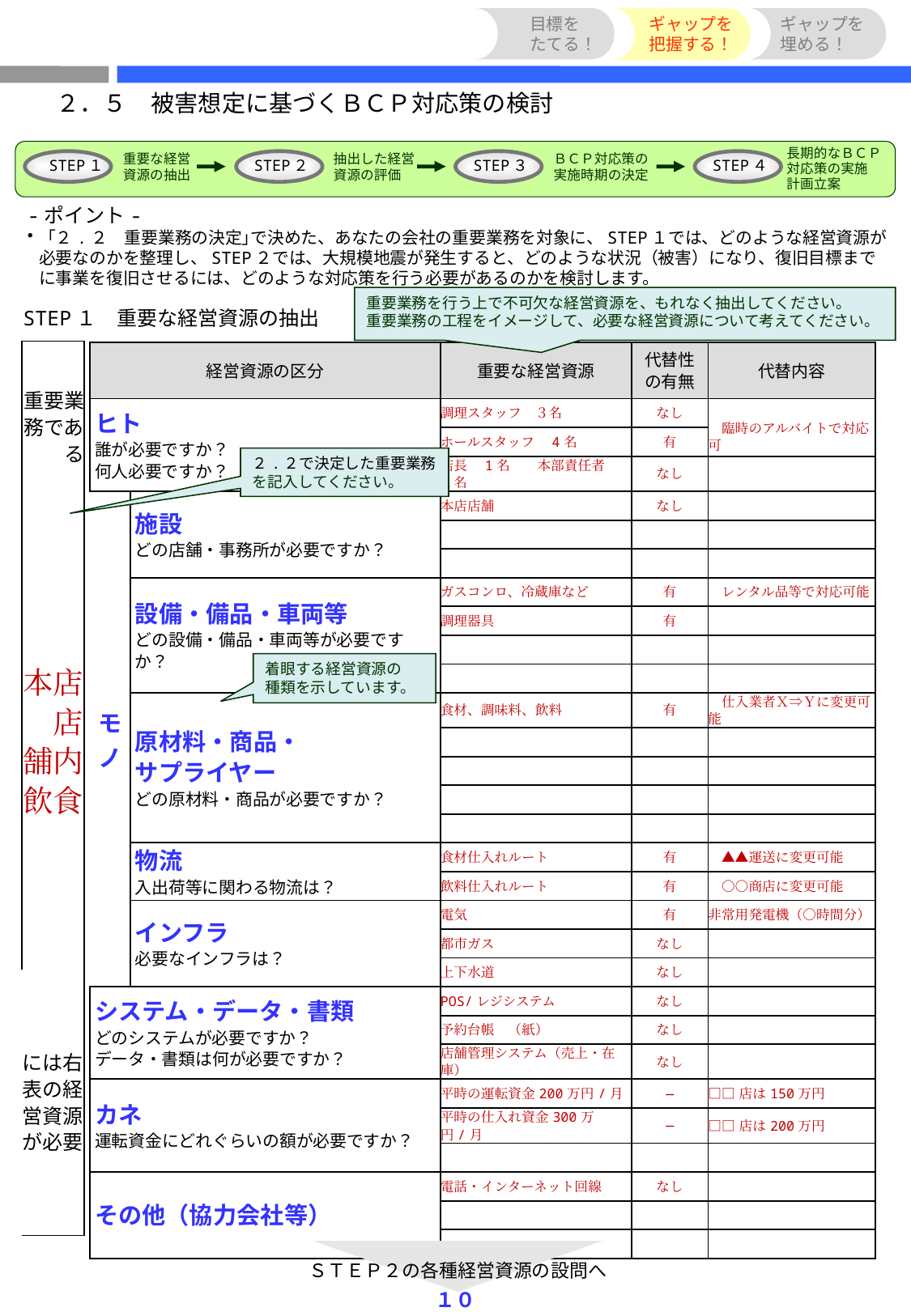

目標を
たてる！
ギャップを
把握する！
ギャップを
埋める！

２．５　被害想定に基づくＢＣＰ対応策の検討
長期的なＢＣＰ対応策の実施 計画立案

重要な経営資源の抽出
抽出した経営資源の評価
ＢＣＰ対応策の実施時期の決定
STEP１
STEP２
STEP３
STEP４

-ポイント-
「２.２　重要業務の決定｣で決めた、あなたの会社の重要業務を対象に、STEP１では、どのような経営資源が必要なのかを整理し、STEP２では、大規模地震が発生すると、どのような状況（被害）になり、復旧目標までに事業を復旧させるには、どのような対応策を行う必要があるのかを検討します。
重要業務を行う上で不可欠な経営資源を、もれなく抽出してください。
重要業務の工程をイメージして、必要な経営資源について考えてください。
STEP１　重要な経営資源の抽出
| 重要業務である |
| --- |
| 本店　店舗内飲食 |
| には右表の経営資源が必要 |
| 経営資源の区分 |  | 重要な経営資源 | 代替性 の有無 | 代替内容 |
| --- | --- | --- | --- | --- |
| ヒト 誰が必要ですか？ 何人必要ですか？ |  | 調理スタッフ　３名 | なし | 臨時のアルバイトで対応可 |
|  |  | ホールスタッフ　4名 | 有 |  |
|  |  | 店長　1名　　本部責任者　１名 | なし |  |
| モノ | 施設 どの店舗・事務所が必要ですか？ | 本店店舗 | なし |  |
|  |  |  |  |  |
|  |  |  |  |  |
|  | 設備・備品・車両等 どの設備・備品・車両等が必要ですか？ | ガスコンロ、冷蔵庫など | 有 | レンタル品等で対応可能 |
|  |  | 調理器具 | 有 |  |
|  |  |  |  |  |
|  |  |  |  |  |
|  | 原材料・商品・ サプライヤー どの原材料・商品が必要ですか？ | 食材、調味料、飲料 | 有 | 仕入業者Ｘ⇒Ｙに変更可能 |
|  |  |  |  |  |
|  |  |  |  |  |
|  |  |  |  |  |
|  |  |  |  |  |
|  | 物流 入出荷等に関わる物流は？ | 食材仕入れルート | 有 | ▲▲運送に変更可能 |
|  |  | 飲料仕入れルート | 有 | ○○商店に変更可能 |
|  | インフラ 必要なインフラは？ | 電気 | 有 | 非常用発電機（○時間分） |
|  |  | 都市ガス | なし |  |
|  |  | 上下水道 | なし |  |
| システム・データ・書類 どのシステムが必要ですか？ データ・書類は何が必要ですか？ |  | POS/レジシステム | なし |  |
|  |  | 予約台帳　（紙） | なし |  |
|  |  | 店舗管理システム（売上・在庫） | なし |  |
| カネ 運転資金にどれぐらいの額が必要ですか？ |  | 平時の運転資金200万円/月 | ― | □□店は150万円 |
|  |  | 平時の仕入れ資金300万円/月 | ― | □□店は200万円 |
|  |  |  |  |  |
| その他（協力会社等） |  | 電話・インターネット回線 | なし |  |
|  |  |  |  |  |
|  |  |  |  |  |
２.２で決定した重要業務を記入してください。
着眼する経営資源の
種類を示しています。

ＳＴＥＰ２の各種経営資源の設問へ
１０